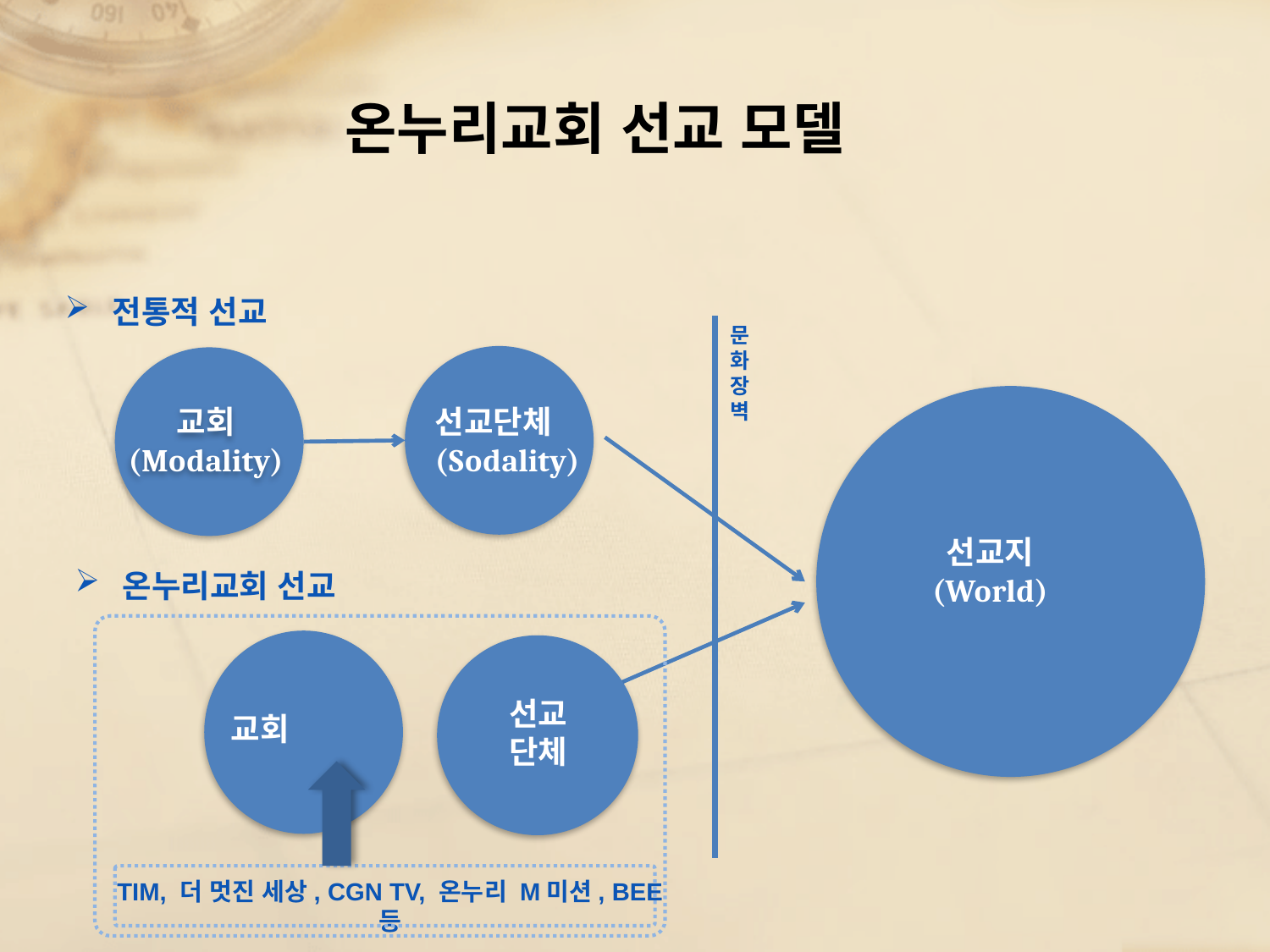

온누리교회 선교 모델
전통적 선교
문화장벽

선교단체
(Sodality)

교회
(Modality)

선교지
(World)
온누리교회 선교

교회

선교
단체

TIM, 더 멋진 세상, CGN TV, 온누리 M미션, BEE 등